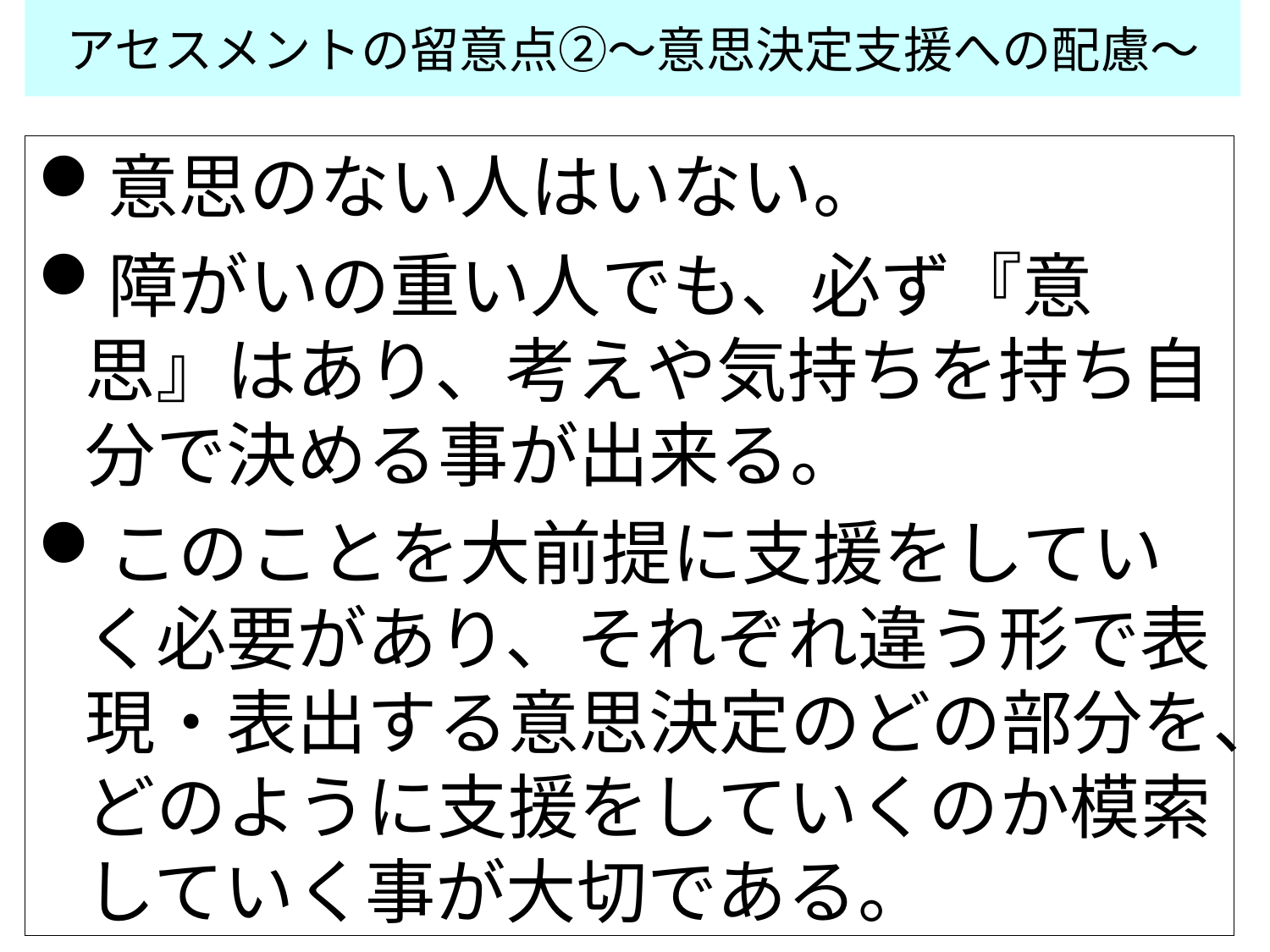

# アセスメントの留意点②～意思決定支援への配慮～
意思のない人はいない。
障がいの重い人でも、必ず『意思』はあり、考えや気持ちを持ち自分で決める事が出来る。
このことを大前提に支援をしていく必要があり、それぞれ違う形で表現・表出する意思決定のどの部分を、どのように支援をしていくのか模索していく事が大切である。